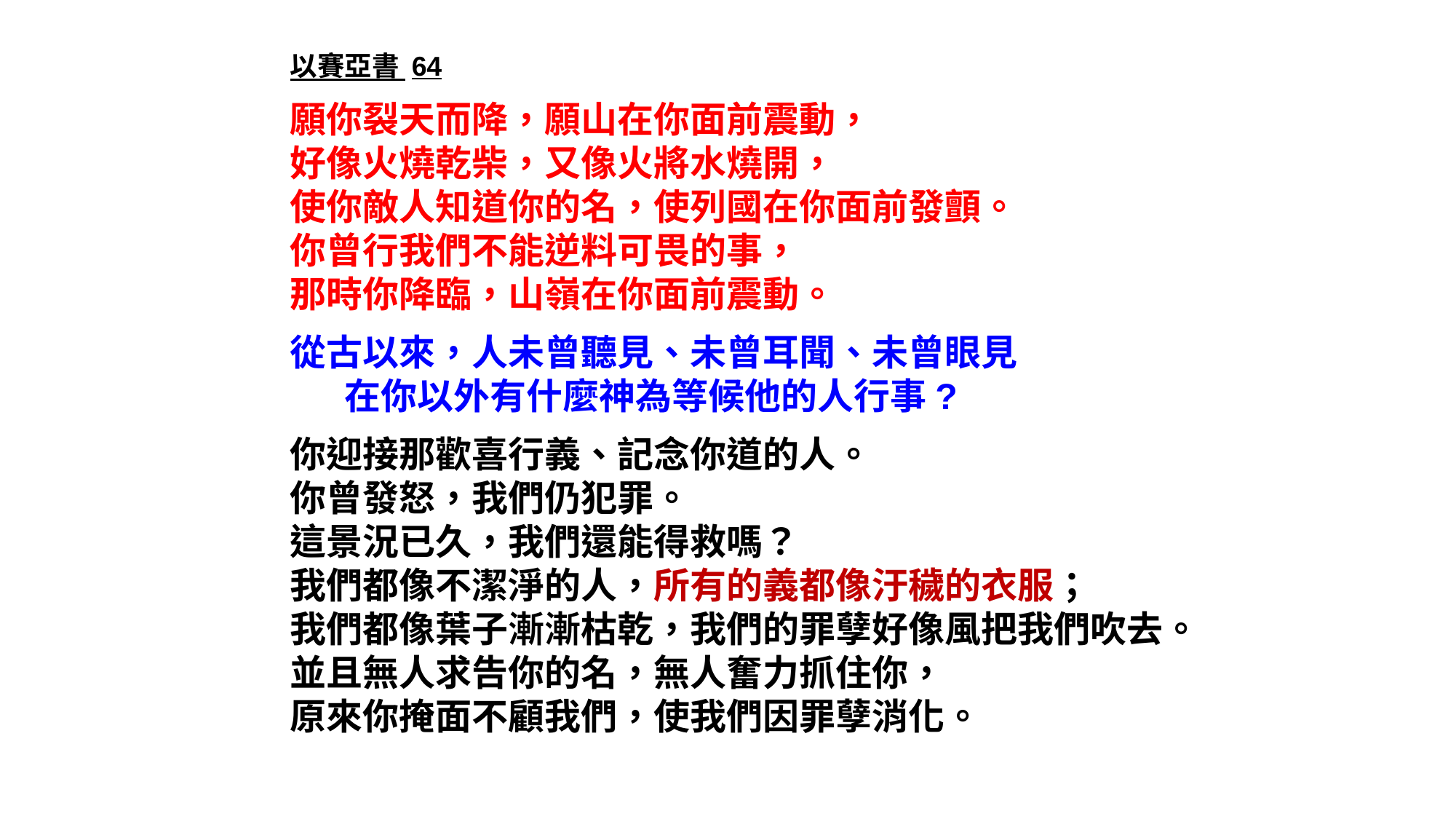

以賽亞書 64

願你裂天而降，願山在你面前震動，
好像火燒乾柴，又像火將水燒開，
使你敵人知道你的名，使列國在你面前發顫。
你曾行我們不能逆料可畏的事，
那時你降臨，山嶺在你面前震動。

從古以來，人未曾聽見、未曾耳聞、未曾眼見
在你以外有什麼神為等候他的人行事?

你迎接那歡喜行義、記念你道的人。
你曾發怒，我們仍犯罪。
這景況已久，我們還能得救嗎？
我們都像不潔淨的人，所有的義都像汙穢的衣服；
我們都像葉子漸漸枯乾，我們的罪孽好像風把我們吹去。
並且無人求告你的名，無人奮力抓住你，
原來你掩面不顧我們，使我們因罪孽消化。